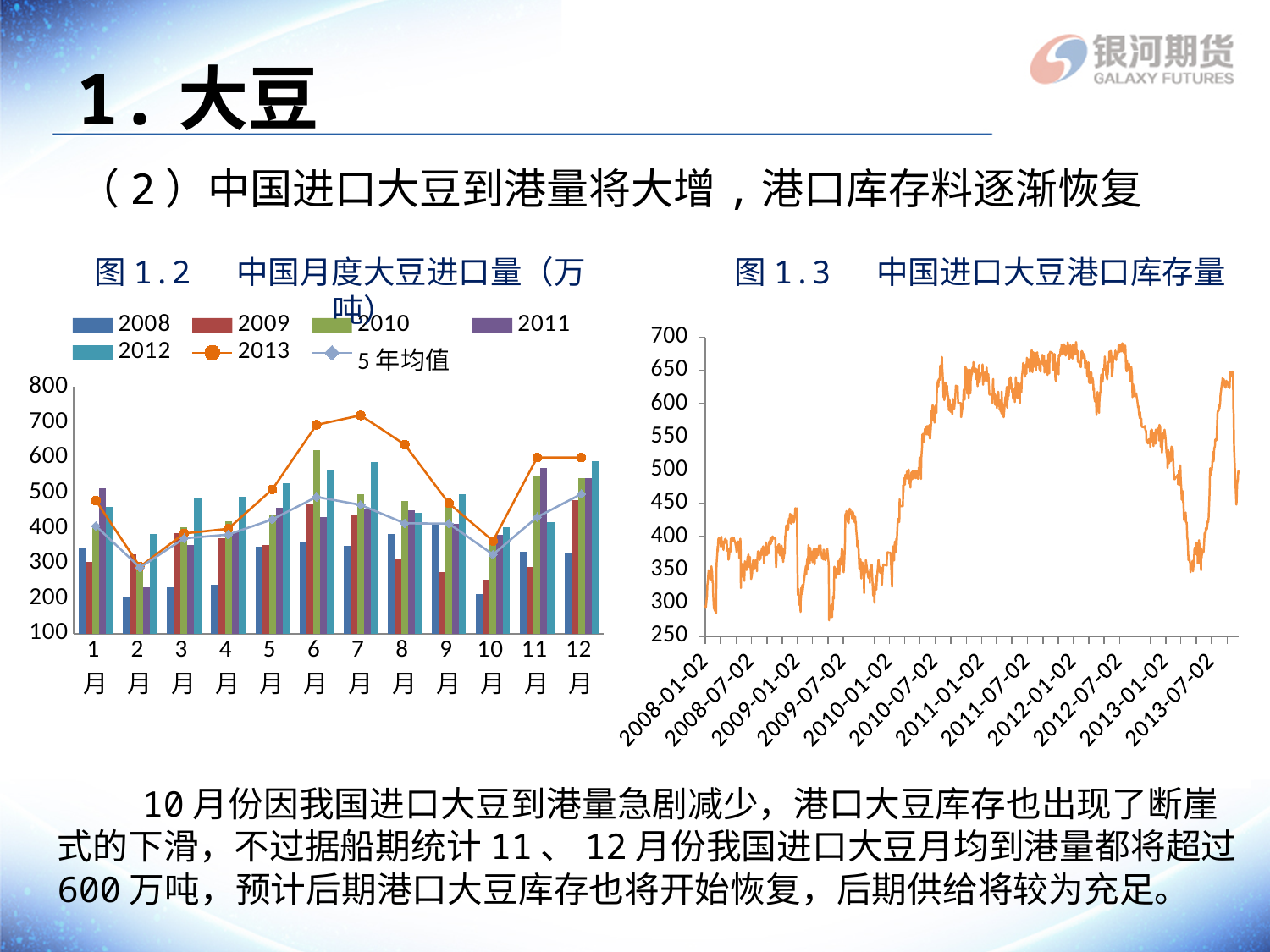

# 1.大豆
（2）中国进口大豆到港量将大增,港口库存料逐渐恢复
图1.2  中国月度大豆进口量（万吨）
图1.3  中国进口大豆港口库存量

### Chart

| Category | 2008 | 2009 | 2010 | 2011 | 2012 | 2013 | 5年均值 |
|---|---|---|---|---|---|---|---|
| 1月 | 344.13819999999936 | 302.8824 | 407.5202999999996 | 513.6 | 460.8220999999997 | 478.2864999999995 | 405.79259999999937 |
| 2月 | 202.3151 | 326.1027000000001 | 294.9088999999996 | 231.97050000000002 | 382.9499 | 289.8592 | 287.64942000000053 |
| 3月 | 231.6532 | 385.8542 | 400.8672000000001 | 351.1095000000001 | 482.6116999999999 | 384.1441 | 370.41916000000003 |
| 4月 | 238.9454 | 370.99749999999955 | 419.5025999999997 | 387.7659 | 488.3970999999996 | 397.6523000000001 | 381.12170000000003 |
| 5月 | 347.8319999999995 | 351.8895 | 436.7324999999996 | 456.442 | 527.8033 | 509.7438 | 424.1398600000005 |
| 6月 | 357.8732999999997 | 470.5253999999995 | 620.0 | 430.0 | 562.4322999999989 | 692.5736000000005 | 488.1662 |
| 7月 | 350.3141 | 439.089 | 495.3725 | 456.0 | 586.6993 | 719.6624999999992 | 465.49498000000006 |
| 8月 | 382.5961999999992 | 313.14220000000046 | 476.7333999999993 | 451.1691 | 441.7583999999995 | 636.703 | 413.0798600000004 |
| 9月 | 413.4672999999996 | 275.3220999999997 | 463.5521 | 412.6676 | 496.5659 | 470.0 | 412.31499999999994 |
| 10月 | 212.63979999999998 | 251.9233 | 373.394 | 381.2405 | 403.0209999999996 | 363.0 | 324.44371999999936 |
| 11月 | 331.5961999999992 | 288.7796 | 547.5107 | 569.6370999999995 | 415.90179999999924 | 600.0 | 430.6850800000001 |
| 12月 | 329.7762999999995 | 478.04460000000046 | 542.6106999999994 | 542.1595 | 589.0357 | 600.0 | 496.3253599999995 |

### Chart

| Category | 大豆港口库存（万吨） |
|---|---|
| 39449 | 296.3189 |
| 39450 | 292.5338999999996 |
| 39454 | 309.3723 |
| 39455 | 310.1909999999997 |
| 39456 | 326.7306999999996 |
| 39457 | 329.6275 |
| 39458 | 333.1593 |
| 39461 | 349.48719999999923 |
| 39462 | 346.49089999999956 |
| 39463 | 348.47019999999924 |
| 39464 | 340.03019999999924 |
| 39465 | 337.3138 |
| 39468 | 341.9896 |
| 39469 | 345.7831999999993 |
| 39470 | 343.6182 |
| 39471 | 335.21819999999934 |
| 39472 | 355.3482 |
| 39475 | 347.1481999999997 |
| 39476 | 338.89819999999924 |
| 39477 | 330.5482 |
| 39478 | 334.1782 |
| 39479 | 314.92819999999915 |
| 39480 | 306.9781999999993 |
| 39481 | 299.4781999999993 |
| 39482 | 292.2782 |
| 39491 | 284.9481999999995 |
| 39492 | 349.7482 |
| 39493 | 360.3231999999995 |
| 39496 | 376.39819999999924 |
| 39497 | 385.5482 |
| 39498 | 378.0482 |
| 39499 | 391.9231999999992 |
| 39500 | 396.8173 |
| 39503 | 397.7622999999999 |
| 39504 | 394.9623 |
| 39505 | 391.48729999999955 |
| 39506 | 394.92729999999955 |
| 39507 | 392.6623 |
| 39510 | 384.9623 |
| 39511 | 397.3322999999997 |
| 39512 | 399.9202999999995 |
| 39513 | 389.6323 |
| 39514 | 393.4322999999995 |
| 39517 | 391.8823 |
| 39518 | 384.2822999999996 |
| 39519 | 387.6423 |
| 39520 | 379.8922999999997 |
| 39521 | 389.8893 |
| 39524 | 393.7112999999995 |
| 39525 | 392.3362999999995 |
| 39526 | 396.50629999999956 |
| 39527 | 394.1062999999997 |
| 39528 | 396.7702999999996 |
| 39531 | 388.8202999999997 |
| 39532 | 391.6873 |
| 39533 | 394.3352999999996 |
| 39534 | 386.29029999999955 |
| 39535 | 378.3902999999996 |
| 39538 | 381.3403 |
| 39539 | 373.19029999999964 |
| 39540 | 365.19029999999964 |
| 39542 | 369.08929999999964 |
| 39545 | 379.8043 |
| 39546 | 383.2992999999996 |
| 39547 | 376.4493 |
| 39548 | 386.4242999999996 |
| 39549 | 396.9743 |
| 39552 | 393.3743 |
| 39553 | 396.0292999999997 |
| 39554 | 399.43529999999936 |
| 39555 | 397.7608 |
| 39556 | 394.0058 |
| 39559 | 393.30079999999964 |
| 39560 | 395.1857999999997 |
| 39561 | 398.3958 |
| 39562 | 395.73579999999936 |
| 39566 | 392.1207999999997 |
| 39570 | 383.8057999999997 |
| 39572 | 376.8057999999997 |
| 39573 | 381.7957999999995 |
| 39574 | 390.8727999999999 |
| 39576 | 388.0287999999995 |
| 39577 | 392.7837999999995 |
| 39580 | 391.3138 |
| 39581 | 382.7638 |
| 39582 | 375.1138000000001 |
| 39583 | 367.7638 |
| 39584 | 386.46179999999924 |
| 39587 | 396.8518000000001 |
| 39588 | 390.2017999999995 |
| 39589 | 322.65179999999964 |
| 39590 | 346.7568 |
| 39591 | 338.66280000000046 |
| 39595 | 349.8208 |
| 39596 | 359.0758 |
| 39597 | 351.4757999999995 |
| 39598 | 339.67579999999964 |
| 39601 | 348.2808 |
| 39602 | 340.1308 |
| 39603 | 333.1308 |
| 39604 | 352.7808 |
| 39605 | 362.9157999999995 |
| 39609 | 354.1408000000005 |
| 39611 | 358.6968 |
| 39612 | 349.59679999999923 |
| 39615 | 366.3467999999997 |
| 39616 | 369.8917999999995 |
| 39617 | 361.59179999999924 |
| 39618 | 353.5418 |
| 39619 | 373.22379999999924 |
| 39622 | 365.22379999999924 |
| 39623 | 368.6948 |
| 39625 | 369.1648000000005 |
| 39626 | 360.51479999999964 |
| 39629 | 345.26479999999964 |
| 39630 | 336.1648000000005 |
| 39633 | 342.0298 |
| 39636 | 357.8138 |
| 39638 | 364.5898000000001 |
| 39640 | 360.8057999999997 |
| 39643 | 352.2058 |
| 39646 | 364.2208 |
| 39647 | 361.5287999999995 |
| 39650 | 363.5348 |
| 39651 | 364.4766999999995 |
| 39652 | 356.27669999999955 |
| 39653 | 347.7266999999995 |
| 39654 | 363.5166999999996 |
| 39657 | 377.93669999999923 |
| 39658 | 369.7876 |
| 39659 | 373.2186999999996 |
| 39660 | 376.9686999999996 |
| 39661 | 367.8687 |
| 39664 | 364.8687 |
| 39665 | 367.3687 |
| 39666 | 375.2946999999997 |
| 39667 | 366.6947 |
| 39668 | 376.5297 |
| 39671 | 379.0587 |
| 39672 | 381.3901999999995 |
| 39673 | 372.4402 |
| 39674 | 373.8131999999995 |
| 39675 | 382.8691999999997 |
| 39678 | 385.47519999999923 |
| 39679 | 376.8252 |
| 39680 | 368.1752 |
| 39681 | 359.52519999999936 |
| 39682 | 371.8252 |
| 39685 | 381.1352 |
| 39686 | 371.8351999999995 |
| 39687 | 371.83499999999964 |
| 39688 | 371.8351999999995 |
| 39689 | 391.3277 |
| 39692 | 382.2277 |
| 39693 | 372.1777 |
| 39694 | 379.3397 |
| 39695 | 382.2727 |
| 39696 | 383.9806999999996 |
| 39699 | 374.43069999999955 |
| 39700 | 383.8107 |
| 39701 | 392.3956999999997 |
| 39702 | 383.29569999999956 |
| 39703 | 388.7497 |
| 39707 | 398.0547000000001 |
| 39708 | 388.8047000000001 |
| 39709 | 391.3977 |
| 39710 | 392.2627 |
| 39713 | 394.4126999999997 |
| 39715 | 400.4497 |
| 39716 | 397.1147000000001 |
| 39726 | 397.0947 |
| 39727 | 372.4447 |
| 39728 | 362.6947 |
| 39729 | 353.6407 |
| 39730 | 362.5206999999997 |
| 39731 | 384.9492 |
| 39735 | 377.6922 |
| 39736 | 385.2211999999992 |
| 39737 | 375.57619999999923 |
| 39738 | 387.431199999999 |
| 39741 | 388.5292 |
| 39742 | 378.7291999999995 |
| 39744 | 371.73919999999924 |
| 39745 | 371.73919999999924 |
| 39749 | 382.21819999999934 |
| 39750 | 372.1682 |
| 39751 | 386.3682 |
| 39752 | 377.0681999999995 |
| 39755 | 367.46819999999934 |
| 39756 | 369.242 |
| 39757 | 361.692 |
| 39758 | 381.1420000000004 |
| 39759 | 367.0419999999997 |
| 39762 | 376.1379999999997 |
| 39763 | 374.0879999999996 |
| 39764 | 384.297 |
| 39765 | 401.447 |
| 39766 | 400.197 |
| 39769 | 416.8969999999995 |
| 39771 | 411.947 |
| 39772 | 408.797 |
| 39773 | 409.947 |
| 39776 | 410.59699999999924 |
| 39777 | 412.3969999999995 |
| 39778 | 420.4969999999993 |
| 39779 | 424.447 |
| 39780 | 427.447 |
| 39783 | 425.247 |
| 39784 | 434.5470000000001 |
| 39785 | 426.53199999999924 |
| 39786 | 423.872 |
| 39787 | 420.322 |
| 39790 | 419.567 |
| 39791 | 433.46699999999936 |
| 39792 | 426.192 |
| 39793 | 425.0419999999997 |
| 39794 | 432.59199999999936 |
| 39797 | 423.09199999999936 |
| 39798 | 431.28199999999924 |
| 39799 | 421.4319999999993 |
| 39800 | 423.482 |
| 39801 | 423.8419999999999 |
| 39804 | 437.0729999999997 |
| 39805 | 442.879 |
| 39806 | 432.779 |
| 39808 | 441.464 |
| 39811 | 442.666 |
| 39815 | 311.96599999999955 |
| 39818 | 320.9159999999995 |
| 39819 | 310.661 |
| 39820 | 306.141 |
| 39822 | 296.89499999999964 |
| 39825 | 297.4079999999996 |
| 39826 | 286.558 |
| 39827 | 312.308 |
| 39828 | 307.813 |
| 39829 | 323.0129999999997 |
| 39832 | 313.5129999999997 |
| 39833 | 327.2179999999996 |
| 39834 | 317.2179999999996 |
| 39847 | 355.821 |
| 39848 | 353.4209999999995 |
| 39849 | 343.4209999999995 |
| 39850 | 355.9209999999995 |
| 39853 | 367.2709999999996 |
| 39854 | 360.071 |
| 39855 | 350.22099999999955 |
| 39856 | 368.12099999999964 |
| 39857 | 387.4259999999995 |
| 39860 | 377.8759999999997 |
| 39861 | 368.322 |
| 39862 | 359.1720000000001 |
| 39863 | 377.872 |
| 39864 | 383.2719999999995 |
| 39867 | 373.872 |
| 39868 | 365.182 |
| 39869 | 372.9319999999993 |
| 39870 | 364.28199999999924 |
| 39871 | 370.03199999999924 |
| 39874 | 361.182 |
| 39875 | 378.232 |
| 39876 | 369.882 |
| 39877 | 376.632 |
| 39878 | 381.182 |
| 39881 | 366.0819999999995 |
| 39882 | 358.232 |
| 39883 | 372.732 |
| 39884 | 375.28199999999924 |
| 39885 | 382.0819999999995 |
| 39888 | 371.0819999999995 |
| 39889 | 367.882 |
| 39890 | 371.28199999999924 |
| 39891 | 380.682 |
| 39892 | 377.8319999999995 |
| 39895 | 381.03699999999924 |
| 39896 | 371.98699999999934 |
| 39897 | 376.8969999999995 |
| 39898 | 379.557 |
| 39899 | 386.507 |
| 39903 | 386.067 |
| 39904 | 377.322 |
| 39905 | 386.97199999999924 |
| 39906 | 378.72199999999924 |
| 39910 | 370.922 |
| 39912 | 366.47019999999924 |
| 39913 | 374.72199999999924 |
| 39916 | 365.422 |
| 39917 | 380.159 |
| 39919 | 380.1070000000001 |
| 39923 | 364.6569999999999 |
| 39925 | 372.767 |
| 39927 | 372.377 |
| 39931 | 366.53699999999924 |
| 39932 | 381.6669999999997 |
| 39936 | 364.3690000000003 |
| 39937 | 361.41899999999924 |
| 39938 | 351.90699999999924 |
| 39939 | 273.90699999999924 |
| 39940 | 287.9569999999995 |
| 39941 | 278.7069999999995 |
| 39944 | 287.567 |
| 39945 | 278.817 |
| 39946 | 287.46699999999936 |
| 39947 | 296.867 |
| 39948 | 287.41699999999923 |
| 39951 | 278.6669999999997 |
| 39952 | 290.617 |
| 39953 | 299.21699999999936 |
| 39954 | 289.71699999999936 |
| 39955 | 309.947 |
| 39958 | 306.47199999999924 |
| 39960 | 354.6909999999997 |
| 39965 | 349.141 |
| 39966 | 338.2909999999995 |
| 39968 | 341.6909999999997 |
| 39969 | 349.841 |
| 39972 | 352.959 |
| 39973 | 343.3639999999997 |
| 39974 | 354.8639999999997 |
| 39975 | 363.1139999999997 |
| 39976 | 352.8639999999997 |
| 39980 | 343.48899999999924 |
| 39982 | 367.274 |
| 39983 | 357.42399999999924 |
| 39986 | 367.4389999999993 |
| 39987 | 357.7889999999995 |
| 39988 | 372.834 |
| 39990 | 382.064 |
| 39993 | 373.98699999999934 |
| 39994 | 375.4569999999995 |
| 39995 | 365.257 |
| 39996 | 356.1070000000001 |
| 39997 | 346.2069999999995 |
| 40000 | 366.269 |
| 40002 | 387.519 |
| 40003 | 414.0249999999997 |
| 40004 | 434.3909999999996 |
| 40007 | 434.3909999999996 |
| 40008 | 438.4909999999995 |
| 40009 | 428.4409999999997 |
| 40011 | 429.4909999999995 |
| 40014 | 421.59099999999955 |
| 40016 | 430.141 |
| 40017 | 420.3909999999996 |
| 40018 | 434.241 |
| 40021 | 442.301 |
| 40022 | 433.051 |
| 40023 | 441.41099999999955 |
| 40025 | 433.9809999999995 |
| 40028 | 435.43099999999936 |
| 40029 | 437.171 |
| 40030 | 427.366 |
| 40031 | 429.52599999999956 |
| 40032 | 437.8059999999999 |
| 40035 | 435.3859999999996 |
| 40036 | 426.78599999999955 |
| 40038 | 431.9509999999996 |
| 40039 | 422.3059999999999 |
| 40042 | 429.6259999999997 |
| 40043 | 429.7309999999995 |
| 40044 | 420.2309999999995 |
| 40045 | 422.43099999999936 |
| 40046 | 413.03099999999955 |
| 40050 | 394.87099999999964 |
| 40051 | 384.97099999999955 |
| 40052 | 394.59099999999955 |
| 40053 | 384.9909999999995 |
| 40056 | 380.868 |
| 40057 | 371.111 |
| 40058 | 361.3109999999997 |
| 40059 | 351.861 |
| 40060 | 358.10899999999964 |
| 40063 | 364.99899999999934 |
| 40064 | 366.564 |
| 40066 | 346.6689999999999 |
| 40067 | 336.8690000000003 |
| 40070 | 355.574 |
| 40071 | 345.92399999999924 |
| 40072 | 361.024 |
| 40073 | 351.574 |
| 40074 | 342.274 |
| 40077 | 351.1739999999997 |
| 40078 | 314.824 |
| 40079 | 350.98399999999924 |
| 40080 | 341.6840000000001 |
| 40081 | 355.634 |
| 40084 | 346.0339999999995 |
| 40085 | 364.72899999999936 |
| 40095 | 337.779 |
| 40098 | 346.09199999999936 |
| 40099 | 346.09199999999936 |
| 40100 | 339.1840000000001 |
| 40101 | 330.1840000000001 |
| 40102 | 350.99899999999934 |
| 40105 | 341.949 |
| 40106 | 356.899 |
| 40107 | 348.095 |
| 40108 | 357.75 |
| 40112 | 327.15 |
| 40113 | 319.3999999999997 |
| 40114 | 311.25 |
| 40115 | 314.08 |
| 40116 | 323.27 |
| 40119 | 300.32 |
| 40120 | 320.9849999999996 |
| 40121 | 312.58499999999964 |
| 40122 | 329.151 |
| 40123 | 320.551 |
| 40126 | 328.8359999999996 |
| 40127 | 320.146 |
| 40128 | 340.8909999999996 |
| 40129 | 332.241 |
| 40130 | 341.4909999999995 |
| 40135 | 364.946 |
| 40140 | 347.446 |
| 40143 | 345.2009999999996 |
| 40144 | 353.8159999999997 |
| 40147 | 346.0659999999997 |
| 40148 | 336.9259999999995 |
| 40149 | 327.327 |
| 40151 | 344.28599999999955 |
| 40154 | 357.7359999999995 |
| 40156 | 358.0879999999996 |
| 40168 | 356.28799999999956 |
| 40169 | 371.5879999999996 |
| 40172 | 376.688 |
| 40177 | 375.623 |
| 40182 | 375.623 |
| 40183 | 375.623 |
| 40189 | 324.23799999999954 |
| 40190 | 355.53799999999956 |
| 40191 | 364.2729999999996 |
| 40192 | 377.47799999999955 |
| 40193 | 385.3279999999997 |
| 40196 | 374.5779999999997 |
| 40197 | 363.878 |
| 40198 | 377.00799999999964 |
| 40199 | 384.4079999999996 |
| 40200 | 392.6689999999999 |
| 40203 | 392.6689999999999 |
| 40204 | 377.2189999999995 |
| 40205 | 377.5339999999995 |
| 40206 | 397.084 |
| 40207 | 386.73399999999924 |
| 40212 | 426.889 |
| 40213 | 426.889 |
| 40214 | 421.79299999999955 |
| 40217 | 421.79299999999955 |
| 40218 | 421.79299999999955 |
| 40219 | 456.248 |
| 40220 | 445.748 |
| 40221 | 445.748 |
| 40231 | 445.748 |
| 40232 | 445.748 |
| 40233 | 477.79799999999955 |
| 40234 | 467.048 |
| 40235 | 480.6979999999997 |
| 40238 | 487.1979999999997 |
| 40239 | 488.79799999999955 |
| 40240 | 478.048 |
| 40241 | 485.623 |
| 40242 | 492.9979999999995 |
| 40246 | 488.048 |
| 40247 | 488.048 |
| 40248 | 498.1979999999997 |
| 40249 | 487.4979999999995 |
| 40252 | 487.848 |
| 40253 | 500.083 |
| 40254 | 487.73799999999954 |
| 40255 | 500.98799999999954 |
| 40256 | 490.188 |
| 40259 | 479.3879999999997 |
| 40260 | 480.6979999999997 |
| 40261 | 485.248 |
| 40262 | 473.648 |
| 40263 | 486.29799999999955 |
| 40266 | 496.858 |
| 40267 | 485.958 |
| 40268 | 488.868 |
| 40269 | 488.868 |
| 40270 | 498.2229999999996 |
| 40274 | 487.2229999999996 |
| 40275 | 494.873 |
| 40276 | 499.0729999999997 |
| 40277 | 488.2829999999996 |
| 40280 | 489.5929999999996 |
| 40281 | 496.9429999999999 |
| 40282 | 498.148 |
| 40283 | 487.9979999999995 |
| 40284 | 495.8979999999996 |
| 40288 | 498.9979999999995 |
| 40289 | 497.754 |
| 40290 | 487.254 |
| 40291 | 487.254 |
| 40294 | 487.254 |
| 40295 | 503.994 |
| 40296 | 492.79399999999924 |
| 40297 | 505.0989999999995 |
| 40298 | 518.7940000000006 |
| 40302 | 518.7940000000006 |
| 40303 | 518.7940000000006 |
| 40304 | 486.79399999999924 |
| 40305 | 517.66 |
| 40308 | 534.58 |
| 40309 | 553.8099999999995 |
| 40310 | 542.71 |
| 40311 | 554.832999999999 |
| 40312 | 554.832999999999 |
| 40316 | 542.3289999999994 |
| 40317 | 548.924 |
| 40318 | 555.04 |
| 40319 | 561.99 |
| 40322 | 556.125 |
| 40323 | 559.8249999999995 |
| 40325 | 553.8499999999992 |
| 40326 | 566.16 |
| 40329 | 566.16 |
| 40330 | 566.16 |
| 40331 | 566.16 |
| 40332 | 554.3 |
| 40333 | 553.25 |
| 40336 | 553.25 |
| 40337 | 568.02 |
| 40338 | 559.07 |
| 40339 | 547.37 |
| 40340 | 547.37 |
| 40345 | 575.7700000000006 |
| 40346 | 590.165 |
| 40347 | 584.12 |
| 40350 | 598.12 |
| 40351 | 584.12 |
| 40352 | 588.07 |
| 40353 | 574.5599999999995 |
| 40354 | 585.204 |
| 40357 | 586.2840000000008 |
| 40358 | 571.594 |
| 40359 | 586.2840000000008 |
| 40360 | 596.584 |
| 40361 | 586.804 |
| 40364 | 598.414 |
| 40365 | 585.914 |
| 40366 | 602.2140000000005 |
| 40367 | 619.464 |
| 40368 | 625.8639999999995 |
| 40371 | 634.464 |
| 40372 | 633.564 |
| 40373 | 626.164 |
| 40374 | 636.664 |
| 40375 | 636.264 |
| 40378 | 635.984 |
| 40379 | 648.734 |
| 40380 | 656.169 |
| 40381 | 657.804 |
| 40382 | 647.7140000000005 |
| 40385 | 650.554 |
| 40386 | 663.7990000000005 |
| 40387 | 670.3489999999995 |
| 40388 | 653.899 |
| 40389 | 648.499 |
| 40392 | 627.049 |
| 40393 | 609.949 |
| 40394 | 610.2790000000008 |
| 40395 | 622.949 |
| 40396 | 605.419 |
| 40400 | 619.249 |
| 40401 | 631.719 |
| 40402 | 614.153 |
| 40403 | 626.9429999999991 |
| 40406 | 615.8179999999991 |
| 40407 | 627.418 |
| 40408 | 610.4679999999988 |
| 40409 | 618.528 |
| 40410 | 613.1780000000008 |
| 40413 | 607.8379999999989 |
| 40414 | 590.2780000000009 |
| 40415 | 597.153 |
| 40416 | 605.1079999999995 |
| 40417 | 606.163 |
| 40420 | 588.2380000000005 |
| 40421 | 590.3379999999989 |
| 40422 | 591.2380000000005 |
| 40424 | 586.993 |
| 40427 | 599.7980000000009 |
| 40428 | 584.098 |
| 40429 | 591.9059999999995 |
| 40430 | 607.0659999999995 |
| 40431 | 592.516 |
| 40435 | 599.16 |
| 40436 | 592.516 |
| 40437 | 599.16 |
| 40438 | 599.16 |
| 40441 | 618.1369999999995 |
| 40442 | 627.1369999999995 |
| 40445 | 626.5419999999995 |
| 40448 | 616.192 |
| 40449 | 626.5419999999995 |
| 40450 | 616.192 |
| 40451 | 600.992 |
| 40459 | 600.992 |
| 40462 | 600.992 |
| 40463 | 579.737 |
| 40470 | 599.67 |
| 40471 | 599.67 |
| 40472 | 599.67 |
| 40473 | 620.0269999999995 |
| 40476 | 622.727 |
| 40477 | 606.0069999999995 |
| 40478 | 632.134 |
| 40479 | 634.584 |
| 40480 | 656.104 |
| 40483 | 639.154 |
| 40484 | 653.3339999999995 |
| 40485 | 648.687 |
| 40486 | 631.987 |
| 40487 | 615.087 |
| 40490 | 629.292 |
| 40491 | 650.631 |
| 40492 | 625.371 |
| 40493 | 608.7710000000005 |
| 40494 | 634.721 |
| 40497 | 634.721 |
| 40498 | 651.006 |
| 40499 | 632.011 |
| 40500 | 615.4109999999995 |
| 40501 | 634.71 |
| 40504 | 643.025 |
| 40505 | 651.385 |
| 40506 | 644.0629999999991 |
| 40507 | 652.513 |
| 40508 | 654.088 |
| 40511 | 655.538 |
| 40512 | 662.7380000000005 |
| 40513 | 655.8379999999989 |
| 40514 | 655.8379999999989 |
| 40515 | 647.506 |
| 40518 | 647.506 |
| 40519 | 651.4109999999995 |
| 40520 | 651.4109999999995 |
| 40521 | 652.9669999999991 |
| 40522 | 637.0119999999995 |
| 40525 | 648.423 |
| 40526 | 651.638 |
| 40527 | 641.073 |
| 40528 | 626.2730000000009 |
| 40529 | 630.878 |
| 40532 | 640.5629999999991 |
| 40533 | 649.5629999999991 |
| 40534 | 658.363 |
| 40535 | 648.125 |
| 40536 | 632.3249999999995 |
| 40539 | 641.7750000000005 |
| 40540 | 644.133 |
| 40541 | 643.3109999999995 |
| 40542 | 645.721 |
| 40543 | 645.721 |
| 40547 | 644.216 |
| 40548 | 659.116 |
| 40549 | 645.3009999999995 |
| 40550 | 628.501 |
| 40553 | 645.079 |
| 40554 | 646.6840000000005 |
| 40555 | 638.8019999999992 |
| 40556 | 634.5369999999995 |
| 40557 | 641.587 |
| 40560 | 648.247 |
| 40561 | 643.672 |
| 40562 | 638.65 |
| 40563 | 645.92 |
| 40564 | 654.5259999999994 |
| 40567 | 638.126 |
| 40568 | 633.8259999999992 |
| 40569 | 633.439 |
| 40570 | 633.439 |
| 40571 | 644.584 |
| 40575 | 613.734 |
| 40583 | 613.734 |
| 40584 | 613.734 |
| 40585 | 613.734 |
| 40588 | 600.9669999999991 |
| 40589 | 627.8349999999995 |
| 40590 | 637.375 |
| 40591 | 621.4249999999994 |
| 40592 | 623.655 |
| 40595 | 607.3549999999992 |
| 40596 | 615.12 |
| 40597 | 614.2800000000005 |
| 40598 | 598.2800000000005 |
| 40599 | 613.11 |
| 40602 | 597.8099999999995 |
| 40603 | 600.095 |
| 40604 | 608.9619999999991 |
| 40605 | 593.361999999999 |
| 40606 | 601.6619999999995 |
| 40609 | 609.4569999999991 |
| 40610 | 618.207 |
| 40611 | 614.4649999999995 |
| 40612 | 598.8649999999991 |
| 40613 | 607.0649999999995 |
| 40616 | 591.3649999999991 |
| 40617 | 599.025 |
| 40618 | 604.6509999999994 |
| 40619 | 588.9009999999994 |
| 40620 | 600.687 |
| 40623 | 585.287 |
| 40624 | 618.4599999999995 |
| 40625 | 602.624 |
| 40630 | 591.759 |
| 40631 | 594.809 |
| 40632 | 579.6940000000005 |
| 40633 | 582.457499999999 |
| 40634 | 589.6654999999994 |
| 40639 | 610.5355 |
| 40640 | 597.3905 |
| 40641 | 611.5514999999995 |
| 40644 | 625.3765 |
| 40645 | 609.7265 |
| 40646 | 594.112 |
| 40647 | 620.242 |
| 40648 | 605.1419999999995 |
| 40651 | 626.8099999999995 |
| 40652 | 611.8099999999995 |
| 40653 | 628.5309999999995 |
| 40654 | 637.581 |
| 40655 | 622.581 |
| 40658 | 631.249 |
| 40659 | 640.124 |
| 40660 | 636.7990000000005 |
| 40661 | 621.999 |
| 40662 | 631.277 |
| 40666 | 616.6269999999994 |
| 40667 | 616.6269999999994 |
| 40668 | 621.851999999999 |
| 40669 | 607.0019999999994 |
| 40672 | 610.8019999999992 |
| 40673 | 621.577 |
| 40674 | 608.5619999999992 |
| 40675 | 617.112 |
| 40676 | 602.4369999999992 |
| 40679 | 624.4169999999995 |
| 40680 | 640.0599999999995 |
| 40681 | 632.7780000000009 |
| 40682 | 617.928 |
| 40683 | 623.796 |
| 40686 | 608.896 |
| 40687 | 630.686 |
| 40688 | 623.449 |
| 40689 | 608.449 |
| 40690 | 630.4659999999991 |
| 40693 | 628.121 |
| 40694 | 612.971 |
| 40695 | 615.4519999999991 |
| 40696 | 600.602 |
| 40697 | 623.232 |
| 40701 | 632.3819999999995 |
| 40702 | 617.232 |
| 40703 | 624.695 |
| 40704 | 639.908 |
| 40708 | 653.1730000000009 |
| 40709 | 661.3539999999995 |
| 40710 | 646.754 |
| 40711 | 650.8079999999991 |
| 40714 | 654.708 |
| 40715 | 658.008 |
| 40716 | 655.528 |
| 40717 | 640.7780000000009 |
| 40718 | 650.7780000000009 |
| 40721 | 660.043 |
| 40722 | 645.043 |
| 40724 | 669.2730000000009 |
| 40725 | 654.473 |
| 40728 | 657.2950000000005 |
| 40729 | 660.4449999999995 |
| 40730 | 656.9599999999995 |
| 40731 | 667.0 |
| 40732 | 663.755 |
| 40735 | 650.255 |
| 40736 | 647.52 |
| 40737 | 652.681 |
| 40738 | 663.376 |
| 40739 | 677.786 |
| 40742 | 675.9459999999995 |
| 40743 | 680.696 |
| 40744 | 656.896 |
| 40745 | 661.196 |
| 40746 | 647.4459999999995 |
| 40749 | 664.101 |
| 40750 | 677.501 |
| 40751 | 670.751 |
| 40752 | 669.5259999999994 |
| 40753 | 655.8259999999992 |
| 40756 | 666.176 |
| 40757 | 676.6840000000005 |
| 40758 | 659.7790000000008 |
| 40759 | 664.584 |
| 40760 | 650.084 |
| 40763 | 665.484 |
| 40764 | 670.309 |
| 40765 | 677.399 |
| 40766 | 663.149 |
| 40767 | 672.484 |
| 40770 | 657.984 |
| 40771 | 667.8339999999995 |
| 40772 | 661.764 |
| 40773 | 665.38 |
| 40774 | 651.23 |
| 40777 | 662.43 |
| 40778 | 648.23 |
| 40779 | 659.895 |
| 40780 | 662.87 |
| 40781 | 660.496 |
| 40784 | 663.9459999999995 |
| 40785 | 673.506 |
| 40786 | 673.4559999999992 |
| 40787 | 659.706 |
| 40788 | 670.0309999999995 |
| 40791 | 655.881 |
| 40792 | 672.0359999999995 |
| 40793 | 660.636 |
| 40794 | 646.736 |
| 40795 | 651.8259999999992 |
| 40799 | 661.3359999999992 |
| 40800 | 664.726 |
| 40801 | 664.726 |
| 40802 | 647.3509999999991 |
| 40805 | 657.691 |
| 40806 | 643.3359999999992 |
| 40807 | 643.182 |
| 40808 | 665.102 |
| 40809 | 674.4019999999995 |
| 40812 | 660.0519999999992 |
| 40813 | 645.7519999999994 |
| 40814 | 676.5419999999995 |
| 40815 | 662.5419999999995 |
| 40816 | 678.212 |
| 40826 | 676.0619999999992 |
| 40827 | 653.281 |
| 40828 | 661.9309999999995 |
| 40829 | 664.796 |
| 40830 | 649.996 |
| 40833 | 665.9499999999995 |
| 40834 | 674.8299999999995 |
| 40835 | 653.658 |
| 40836 | 651.4329999999991 |
| 40837 | 636.683 |
| 40840 | 634.033 |
| 40841 | 644.043 |
| 40842 | 648.521 |
| 40843 | 646.171 |
| 40844 | 660.9259999999995 |
| 40847 | 664.126 |
| 40848 | 667.776 |
| 40849 | 659.091 |
| 40850 | 644.091 |
| 40851 | 672.097 |
| 40854 | 674.5469999999995 |
| 40855 | 671.497 |
| 40856 | 674.296 |
| 40857 | 678.196 |
| 40858 | 681.5559999999995 |
| 40861 | 684.706 |
| 40862 | 688.8659999999991 |
| 40863 | 674.241 |
| 40864 | 677.216 |
| 40865 | 686.216 |
| 40868 | 675.118 |
| 40870 | 683.188 |
| 40871 | 685.888 |
| 40872 | 689.588 |
| 40875 | 675.168 |
| 40876 | 682.883 |
| 40877 | 680.768 |
| 40878 | 672.3679999999989 |
| 40879 | 686.668 |
| 40882 | 675.494 |
| 40883 | 680.033 |
| 40885 | 677.832999999999 |
| 40886 | 692.4629999999989 |
| 40889 | 683.863 |
| 40890 | 676.213 |
| 40891 | 681.1369999999995 |
| 40892 | 666.9369999999992 |
| 40893 | 676.497 |
| 40896 | 685.102 |
| 40897 | 688.1669999999995 |
| 40898 | 669.717 |
| 40900 | 686.087 |
| 40903 | 671.737 |
| 40904 | 675.3369999999991 |
| 40905 | 667.8419999999991 |
| 40906 | 685.097 |
| 40907 | 688.8269999999991 |
| 40908 | 687.2750000000005 |
| 40912 | 681.2740000000009 |
| 40913 | 688.7890000000008 |
| 40914 | 673.889 |
| 40917 | 681.0890000000005 |
| 40918 | 682.919 |
| 40919 | 692.8689999999995 |
| 40920 | 690.619 |
| 40921 | 682.389 |
| 40924 | 673.3429999999988 |
| 40925 | 677.797 |
| 40926 | 662.846999999999 |
| 40927 | 678.9269999999992 |
| 40928 | 665.577 |
| 40938 | 655.001 |
| 40939 | 663.3259999999992 |
| 40940 | 678.3649999999991 |
| 40941 | 669.665 |
| 40942 | 679.42 |
| 40945 | 677.135 |
| 40946 | 668.3429999999988 |
| 40947 | 673.993 |
| 40948 | 671.9429999999991 |
| 40949 | 674.893 |
| 40952 | 673.3269999999991 |
| 40953 | 671.177 |
| 40954 | 668.5119999999995 |
| 40955 | 653.712 |
| 40956 | 657.1269999999994 |
| 40959 | 664.4469999999991 |
| 40960 | 655.697 |
| 40961 | 653.3969999999995 |
| 40962 | 657.297 |
| 40963 | 642.5469999999995 |
| 40966 | 640.572 |
| 40967 | 649.5569999999992 |
| 40968 | 662.5069999999995 |
| 40969 | 647.607 |
| 40970 | 632.8069999999992 |
| 40973 | 630.981 |
| 40974 | 634.8259999999992 |
| 40975 | 632.471 |
| 40976 | 636.716 |
| 40977 | 648.236 |
| 40980 | 645.8359999999992 |
| 40981 | 631.236 |
| 40983 | 634.671 |
| 40984 | 638.9209999999995 |
| 40987 | 633.3309999999992 |
| 40988 | 620.081 |
| 40989 | 624.231 |
| 40990 | 623.231 |
| 40991 | 610.781 |
| 40994 | 603.231 |
| 40995 | 606.091 |
| 40997 | 608.8359999999992 |
| 40998 | 607.736 |
| 40999 | 595.186 |
| 41000 | 582.886 |
| 41004 | 617.786 |
| 41005 | 605.4359999999995 |
| 41008 | 598.386 |
| 41009 | 598.54 |
| 41010 | 586.14 |
| 41011 | 597.3549999999992 |
| 41012 | 607.2 |
| 41015 | 617.9649999999995 |
| 41016 | 617.04 |
| 41017 | 633.286 |
| 41018 | 638.686 |
| 41019 | 643.9409999999995 |
| 41022 | 634.4459999999995 |
| 41023 | 633.8409999999991 |
| 41024 | 645.286 |
| 41025 | 633.136 |
| 41026 | 652.001 |
| 41031 | 651.111 |
| 41032 | 661.0609999999995 |
| 41033 | 671.006 |
| 41036 | 652.8969999999995 |
| 41037 | 656.997 |
| 41038 | 643.097 |
| 41039 | 656.346999999999 |
| 41040 | 640.9469999999991 |
| 41043 | 636.742 |
| 41044 | 658.48 |
| 41045 | 643.98 |
| 41046 | 653.73 |
| 41047 | 662.3649999999991 |
| 41050 | 663.839 |
| 41051 | 678.7840000000008 |
| 41052 | 662.6840000000005 |
| 41053 | 664.7990000000005 |
| 41054 | 665.787 |
| 41057 | 679.497 |
| 41058 | 676.497 |
| 41059 | 672.3419999999991 |
| 41060 | 656.742 |
| 41061 | 640.992 |
| 41064 | 649.4569999999991 |
| 41065 | 656.217 |
| 41066 | 669.8369999999991 |
| 41067 | 666.0369999999995 |
| 41068 | 667.712 |
| 41071 | 671.172 |
| 41073 | 670.8969999999995 |
| 41074 | 678.129 |
| 41075 | 679.984 |
| 41078 | 665.481 |
| 41079 | 670.976 |
| 41080 | 677.1609999999995 |
| 41085 | 675.131 |
| 41087 | 682.8259999999992 |
| 41088 | 688.226 |
| 41089 | 688.971 |
| 41092 | 677.746 |
| 41093 | 685.296 |
| 41094 | 686.4409999999995 |
| 41095 | 681.391 |
| 41096 | 687.97 |
| 41099 | 678.765 |
| 41101 | 680.71 |
| 41102 | 690.105 |
| 41103 | 691.105 |
| 41106 | 682.04 |
| 41107 | 682.5649999999995 |
| 41108 | 676.76 |
| 41110 | 678.93 |
| 41113 | 680.9059999999995 |
| 41114 | 687.731 |
| 41115 | 682.016 |
| 41116 | 670.766 |
| 41117 | 653.516 |
| 41120 | 648.553 |
| 41121 | 665.268 |
| 41122 | 659.424 |
| 41123 | 654.124 |
| 41124 | 660.181 |
| 41127 | 651.4469999999991 |
| 41129 | 660.8529999999986 |
| 41131 | 649.8129999999991 |
| 41134 | 633.719 |
| 41135 | 639.381 |
| 41136 | 652.4609999999992 |
| 41137 | 654.9109999999995 |
| 41138 | 655.4559999999992 |
| 41141 | 643.663 |
| 41142 | 626.763 |
| 41143 | 609.863 |
| 41144 | 622.096 |
| 41145 | 629.721 |
| 41148 | 622.4519999999991 |
| 41149 | 624.3769999999994 |
| 41150 | 625.9669999999991 |
| 41151 | 621.3169999999991 |
| 41152 | 610.8169999999991 |
| 41155 | 613.158 |
| 41157 | 614.957999999999 |
| 41158 | 615.6780000000008 |
| 41159 | 611.903 |
| 41162 | 604.8109999999995 |
| 41165 | 594.605 |
| 41166 | 597.125 |
| 41169 | 584.625 |
| 41170 | 581.13 |
| 41171 | 583.1 |
| 41172 | 578.14 |
| 41173 | 587.595 |
| 41176 | 574.493 |
| 41177 | 576.1130000000005 |
| 41178 | 577.4249999999994 |
| 41179 | 568.475 |
| 41180 | 565.23 |
| 41191 | 564.1319999999995 |
| 41192 | 566.6569999999995 |
| 41193 | 564.227 |
| 41194 | 560.872 |
| 41197 | 558.675 |
| 41198 | 543.125 |
| 41199 | 545.997 |
| 41201 | 544.3159999999995 |
| 41204 | 540.219 |
| 41205 | 541.434 |
| 41206 | 542.664 |
| 41208 | 546.709 |
| 41211 | 539.753 |
| 41212 | 542.188 |
| 41213 | 543.538 |
| 41214 | 534.493 |
| 41215 | 558.73 |
| 41218 | 560.62 |
| 41219 | 552.105 |
| 41220 | 561.019 |
| 41221 | 545.919 |
| 41222 | 542.8099999999995 |
| 41225 | 550.934 |
| 41226 | 536.134 |
| 41227 | 547.964 |
| 41228 | 554.264 |
| 41229 | 556.064 |
| 41232 | 547.3009999999995 |
| 41233 | 554.601 |
| 41234 | 539.8509999999991 |
| 41235 | 561.0119999999995 |
| 41236 | 557.722 |
| 41239 | 554.6619999999995 |
| 41240 | 558.9119999999995 |
| 41241 | 555.217 |
| 41242 | 563.0519999999992 |
| 41243 | 560.602 |
| 41246 | 555.646 |
| 41247 | 559.211 |
| 41248 | 544.611 |
| 41249 | 565.4349999999995 |
| 41250 | 568.2950000000005 |
| 41253 | 564.3869999999995 |
| 41254 | 549.737 |
| 41255 | 535.1369999999995 |
| 41256 | 543.516 |
| 41257 | 540.786 |
| 41260 | 526.265 |
| 41261 | 539.711 |
| 41262 | 543.0609999999995 |
| 41263 | 551.765 |
| 41264 | 555.635 |
| 41267 | 547.729 |
| 41268 | 551.129 |
| 41269 | 553.759 |
| 41270 | 561.059 |
| 41271 | 558.2140000000005 |
| 41274 | 549.724 |
| 41278 | 525.924 |
| 41281 | 517.8199999999995 |
| 41282 | 503.37 |
| 41283 | 510.55 |
| 41284 | 526.304 |
| 41285 | 530.324 |
| 41288 | 510.344 |
| 41289 | 524.934 |
| 41290 | 526.984 |
| 41291 | 512.584 |
| 41292 | 515.3339999999995 |
| 41295 | 513.4379999999991 |
| 41296 | 522.183 |
| 41297 | 531.883 |
| 41298 | 535.533 |
| 41299 | 532.7279999999994 |
| 41302 | 532.1780000000008 |
| 41303 | 529.903 |
| 41304 | 515.952999999999 |
| 41305 | 513.4679999999988 |
| 41306 | 499.4679999999996 |
| 41309 | 487.618 |
| 41310 | 486.3179999999999 |
| 41323 | 493.2029999999997 |
| 41324 | 478.553 |
| 41325 | 481.3979999999996 |
| 41326 | 490.29299999999955 |
| 41327 | 499.628 |
| 41330 | 477.9329999999995 |
| 41331 | 498.178 |
| 41332 | 507.47799999999955 |
| 41333 | 505.38299999999964 |
| 41334 | 490.48299999999955 |
| 41337 | 470.47799999999955 |
| 41338 | 455.5279999999996 |
| 41339 | 458.2729999999996 |
| 41340 | 461.42299999999955 |
| 41341 | 469.0729999999997 |
| 41344 | 451.188 |
| 41345 | 454.2029999999997 |
| 41346 | 439.4079999999996 |
| 41347 | 424.658 |
| 41348 | 432.878 |
| 41351 | 428.48799999999954 |
| 41352 | 430.9529999999997 |
| 41353 | 432.3979999999996 |
| 41354 | 436.29799999999955 |
| 41355 | 421.9479999999997 |
| 41358 | 421.366 |
| 41359 | 413.366 |
| 41360 | 399.366 |
| 41361 | 396.851 |
| 41362 | 394.101 |
| 41365 | 364.5009999999997 |
| 41366 | 368.4509999999996 |
| 41367 | 371.601 |
| 41371 | 360.946 |
| 41372 | 359.8959999999996 |
| 41373 | 346.2959999999995 |
| 41375 | 354.4909999999995 |
| 41376 | 358.7909999999995 |
| 41379 | 354.6859999999997 |
| 41380 | 353.03599999999955 |
| 41381 | 363.3859999999996 |
| 41382 | 361.3539999999999 |
| 41383 | 347.754 |
| 41386 | 360.49899999999934 |
| 41387 | 365.0989999999995 |
| 41388 | 374.694 |
| 41389 | 383.29399999999924 |
| 41396 | 373.14400000000046 |
| 41397 | 391.29399999999924 |
| 41400 | 389.194 |
| 41401 | 374.494 |
| 41402 | 359.79399999999924 |
| 41403 | 375.0939999999995 |
| 41404 | 360.394 |
| 41407 | 394.79399999999924 |
| 41408 | 380.0939999999995 |
| 41409 | 389.394 |
| 41410 | 374.694 |
| 41411 | 359.994 |
| 41414 | 357.894 |
| 41415 | 349.194 |
| 41416 | 382.494 |
| 41417 | 367.79399999999924 |
| 41418 | 371.0939999999995 |
| 41421 | 377.994 |
| 41422 | 375.29399999999924 |
| 41423 | 375.5939999999995 |
| 41424 | 378.894 |
| 41425 | 376.894 |
| 41428 | 396.194 |
| 41429 | 405.494 |
| 41430 | 405.79399999999924 |
| 41431 | 405.79399999999924 |
| 41432 | 406.394 |
| 41433 | 403.694 |
| 41434 | 412.994 |
| 41438 | 410.894 |
| 41439 | 414.194 |
| 41442 | 424.0939999999995 |
| 41443 | 421.394 |
| 41444 | 424.694 |
| 41445 | 427.994 |
| 41446 | 437.29399999999924 |
| 41449 | 466.394 |
| 41450 | 493.694 |
| 41451 | 502.994 |
| 41452 | 494.29399999999924 |
| 41453 | 491.5939999999995 |
| 41456 | 501.494 |
| 41457 | 498.79399999999924 |
| 41458 | 502.0939999999995 |
| 41459 | 505.394 |
| 41460 | 514.6940000000005 |
| 41463 | 524.594 |
| 41464 | 527.894 |
| 41465 | 513.1940000000005 |
| 41466 | 522.494 |
| 41467 | 532.394 |
| 41470 | 536.2940000000006 |
| 41471 | 546.1940000000005 |
| 41472 | 543.494 |
| 41473 | 546.7940000000006 |
| 41474 | 545.2940000000006 |
| 41477 | 545.2940000000006 |
| 41478 | 561.944 |
| 41479 | 571.244 |
| 41480 | 584.544 |
| 41481 | 587.8439999999995 |
| 41484 | 591.744 |
| 41485 | 589.044 |
| 41486 | 598.3439999999995 |
| 41487 | 595.644 |
| 41488 | 592.944 |
| 41491 | 602.8439999999995 |
| 41492 | 612.144 |
| 41493 | 615.444 |
| 41494 | 618.744 |
| 41495 | 622.044 |
| 41498 | 631.944 |
| 41499 | 631.944 |
| 41500 | 638.544 |
| 41501 | 635.8439999999995 |
| 41502 | 633.144 |
| 41505 | 637.044 |
| 41506 | 634.3439999999995 |
| 41507 | 631.644 |
| 41508 | 628.944 |
| 41509 | 626.244 |
| 41512 | 624.144 |
| 41513 | 627.444 |
| 41514 | 631.3439999999995 |
| 41515 | 634.644 |
| 41516 | 631.944 |
| 41519 | 629.8439999999995 |
| 41520 | 633.144 |
| 41521 | 630.444 |
| 41522 | 627.744 |
| 41523 | 625.044 |
| 41526 | 628.944 |
| 41527 | 626.244 |
| 41528 | 623.544 |
| 41529 | 633.3439999999995 |
| 41530 | 647.764 |
| 41533 | 640.2840000000008 |
| 41534 | 643.584 |
| 41535 | 646.929 |
| 41539 | 648.379 |
| 41540 | 646.6790000000005 |
| 41541 | 643.539 |
| 41542 | 641.2890000000008 |
| 41543 | 594.2890000000008 |
| 41544 | 585.609 |
| 41546 | 534.209 |
| 41547 | 524.104 |
| 41555 | 448.214 |
| 41556 | 451.75799999999964 |
| 41557 | 462.708 |
| 41558 | 478.75799999999964 |
| 41561 | 485.98299999999955 |
| 41562 | 495.7829999999996 |
| 41563 | 498.628 |
| 41564 | 495.9279999999995 |
| 41565 | 498.2779999999996 |
|  | None |
|  | None |
|  | None |
|  | None |
|  | None |
|  | None |
|  | None |
|  | None |
|  | None |
|  | None |
|  | None |
|  | None |
|  | None |
    10月份因我国进口大豆到港量急剧减少，港口大豆库存也出现了断崖式的下滑，不过据船期统计11、12月份我国进口大豆月均到港量都将超过600万吨，预计后期港口大豆库存也将开始恢复，后期供给将较为充足。